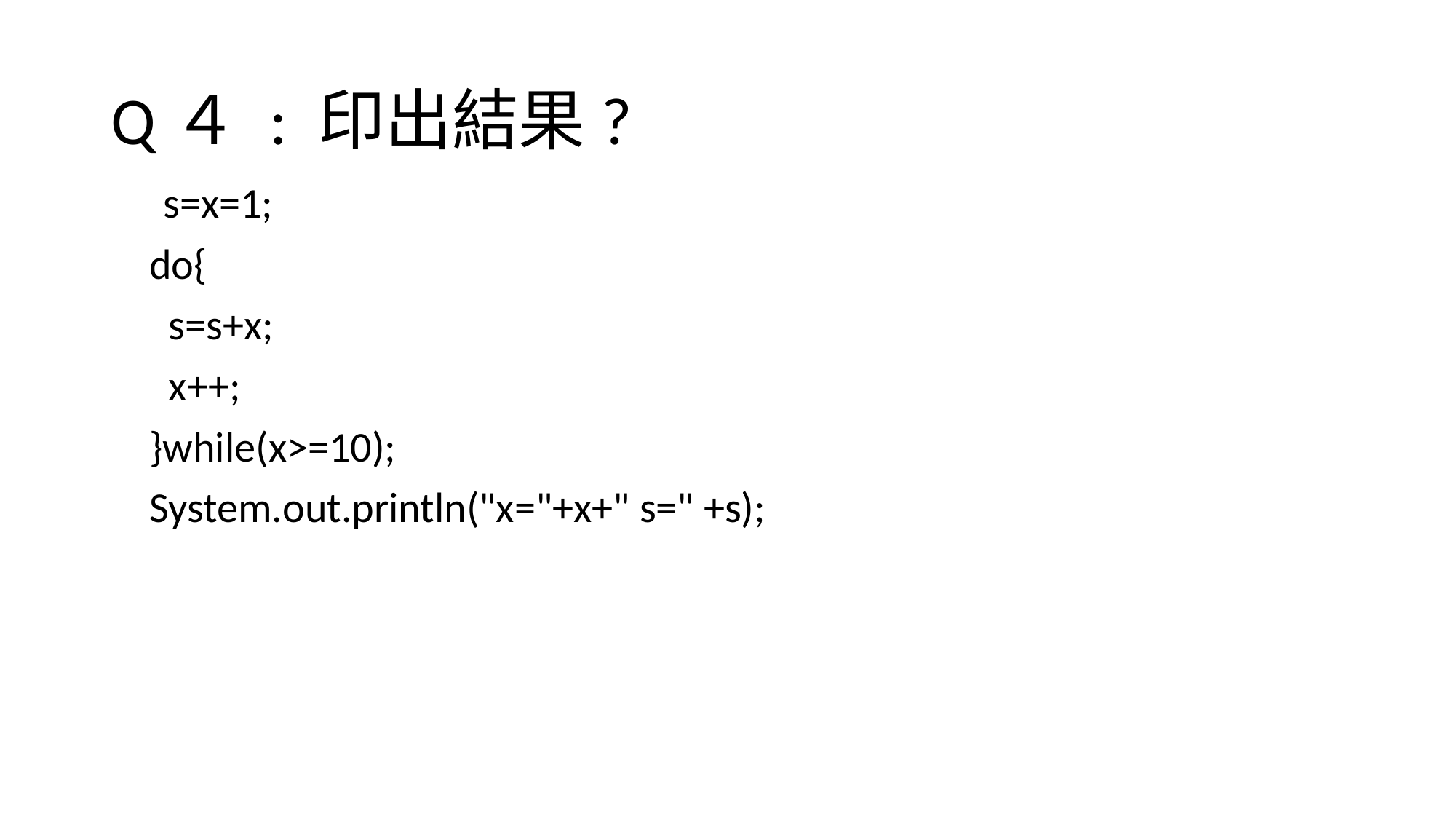

# Q４ : 印出結果?
　s=x=1;
    do{
      s=s+x;
      x++;
    }while(x>=10);
    System.out.println("x="+x+" s=" +s);